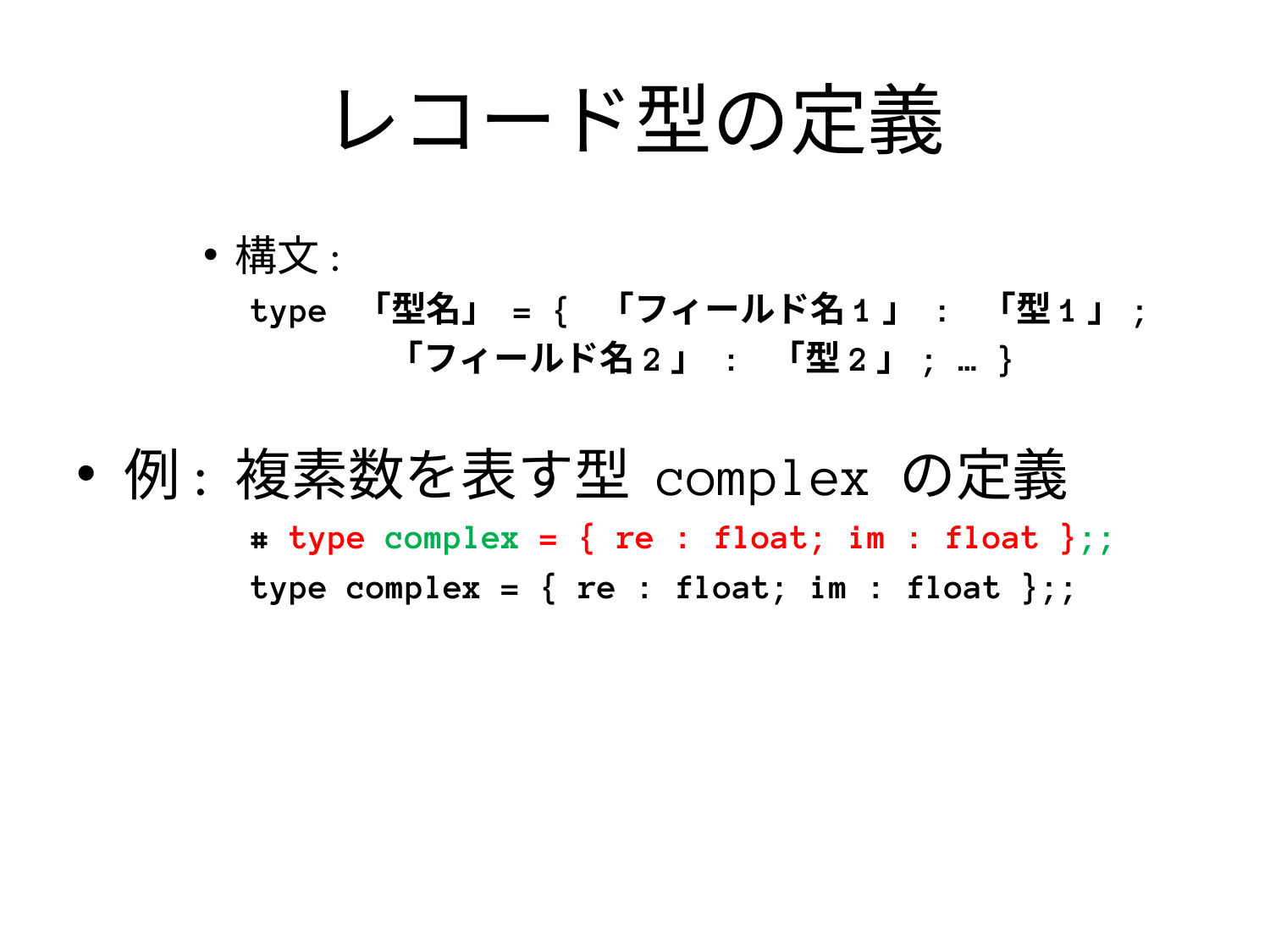

# レコード型の定義
構文:
type 「型名」 = { 「フィールド名1」 : 「型1」;
                「フィールド名2」 : 「型2」; … }

例: 複素数を表す型 complex の定義
# type complex = { re : float; im : float };;
type complex = { re : float; im : float };;